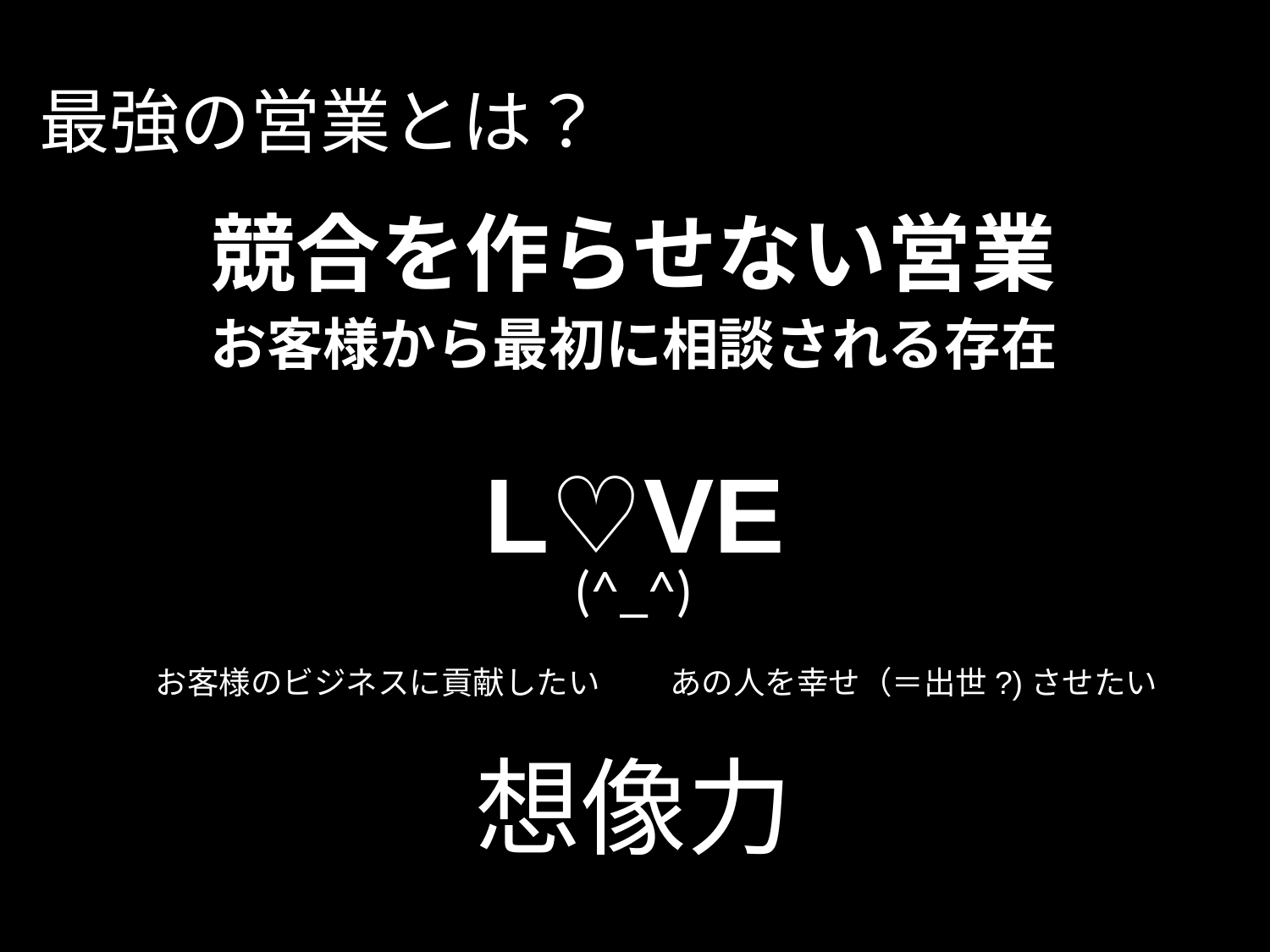

最強の営業とは？
競合を作らせない営業
お客様から最初に相談される存在
L♡VE
(^_^)
お客様のビジネスに貢献したい
あの人を幸せ（＝出世?)させたい
想像力